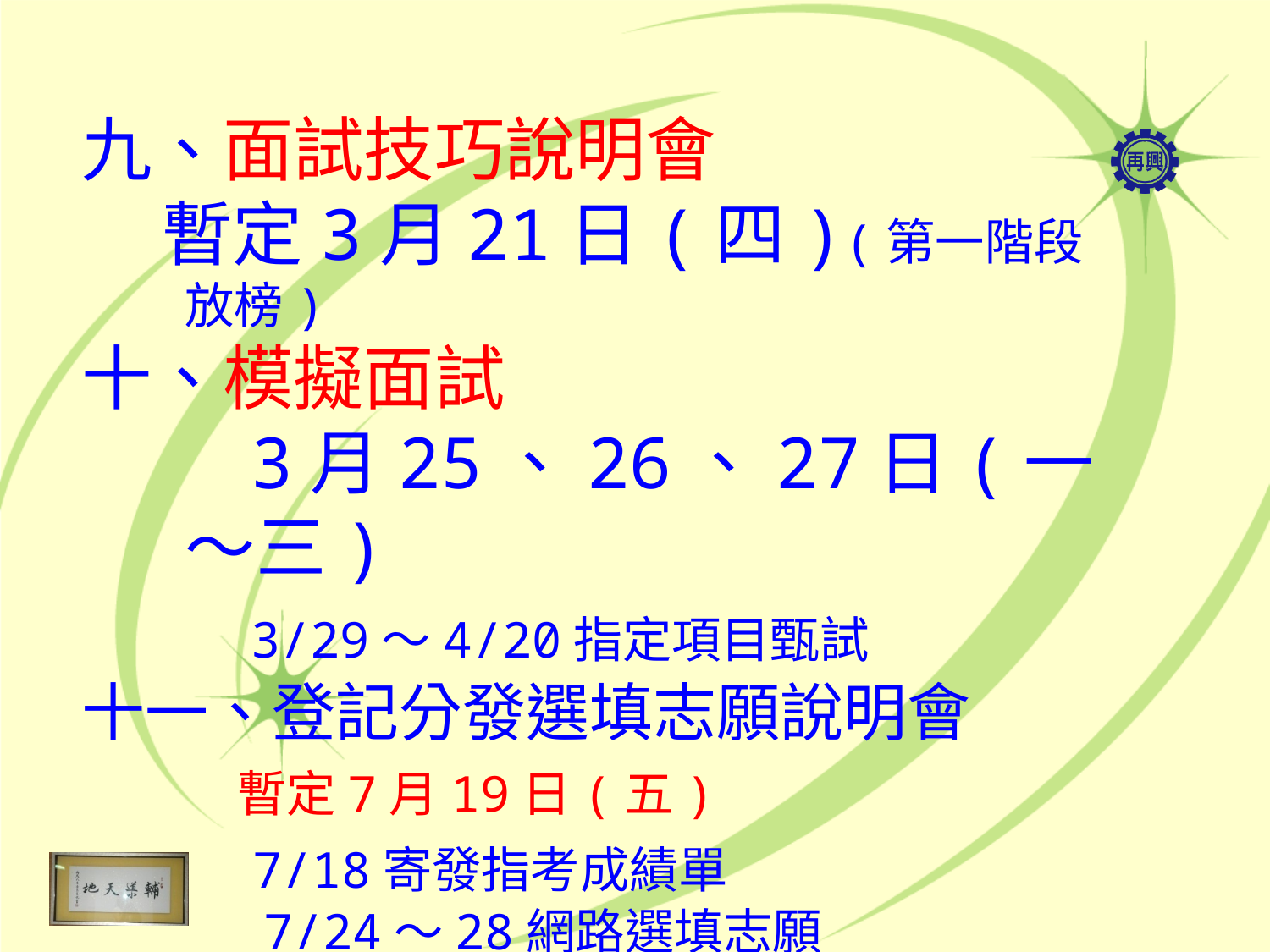

九、面試技巧說明會
    暫定3月21日(四)(第一階段放榜)
十、模擬面試
    3月25、26、27日(一～三)
    3/29～4/20指定項目甄試
十一、登記分發選填志願說明會
　　  暫定7月19日(五)
　　  7/18寄發指考成績單
　　  　7/24～28網路選填志願